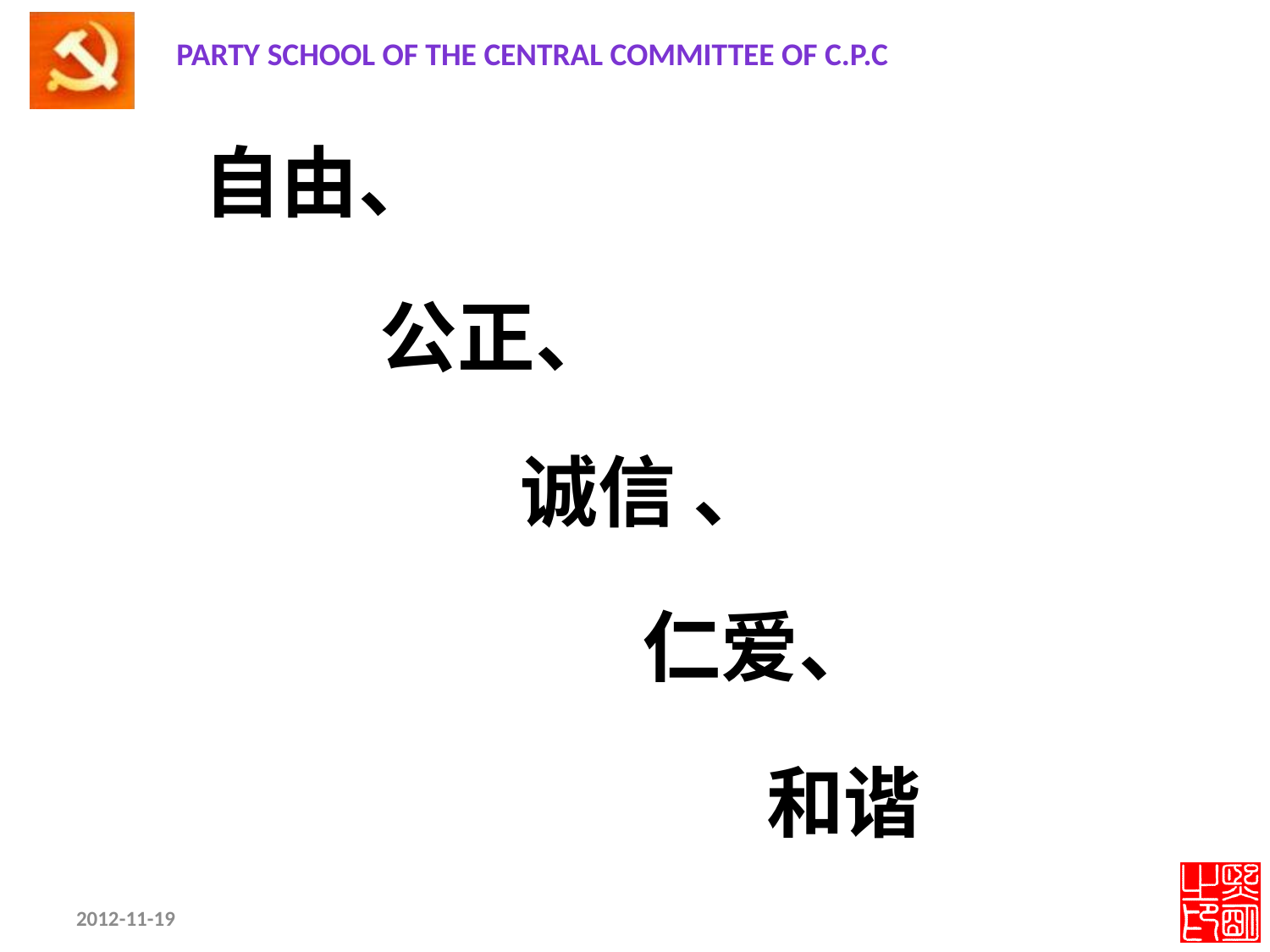

自由、
         公正、
                 诚信 、
                        仁爱、
                               和谐

2012-11-19